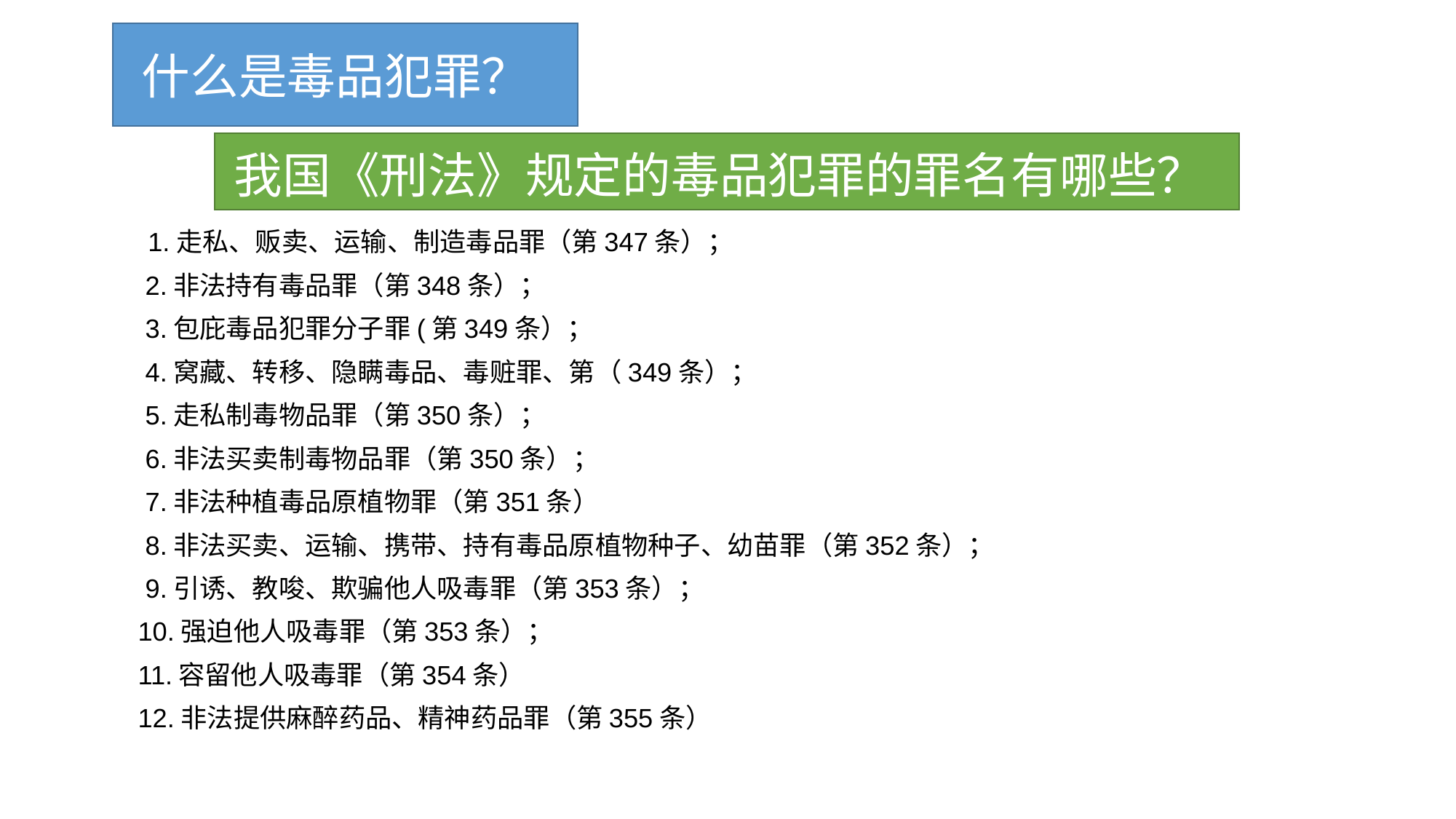

什么是毒品犯罪？
# 什么是毒品犯罪？

我国《刑法》规定的毒品犯罪的罪名有哪些？
   1.走私、贩卖、运输、制造毒品罪（第347条）；
   2.非法持有毒品罪（第348条）；
   3.包庇毒品犯罪分子罪(第349条）；
   4.窝藏、转移、隐瞒毒品、毒赃罪、第（349条）；
   5.走私制毒物品罪（第350条）；
   6.非法买卖制毒物品罪（第350条）；
   7.非法种植毒品原植物罪（第351条）
   8.非法买卖、运输、携带、持有毒品原植物种子、幼苗罪（第352条）；
   9.引诱、教唆、欺骗他人吸毒罪（第353条）；
  10.强迫他人吸毒罪（第353条）；
  11.容留他人吸毒罪（第354条）
  12.非法提供麻醉药品、精神药品罪（第355条）